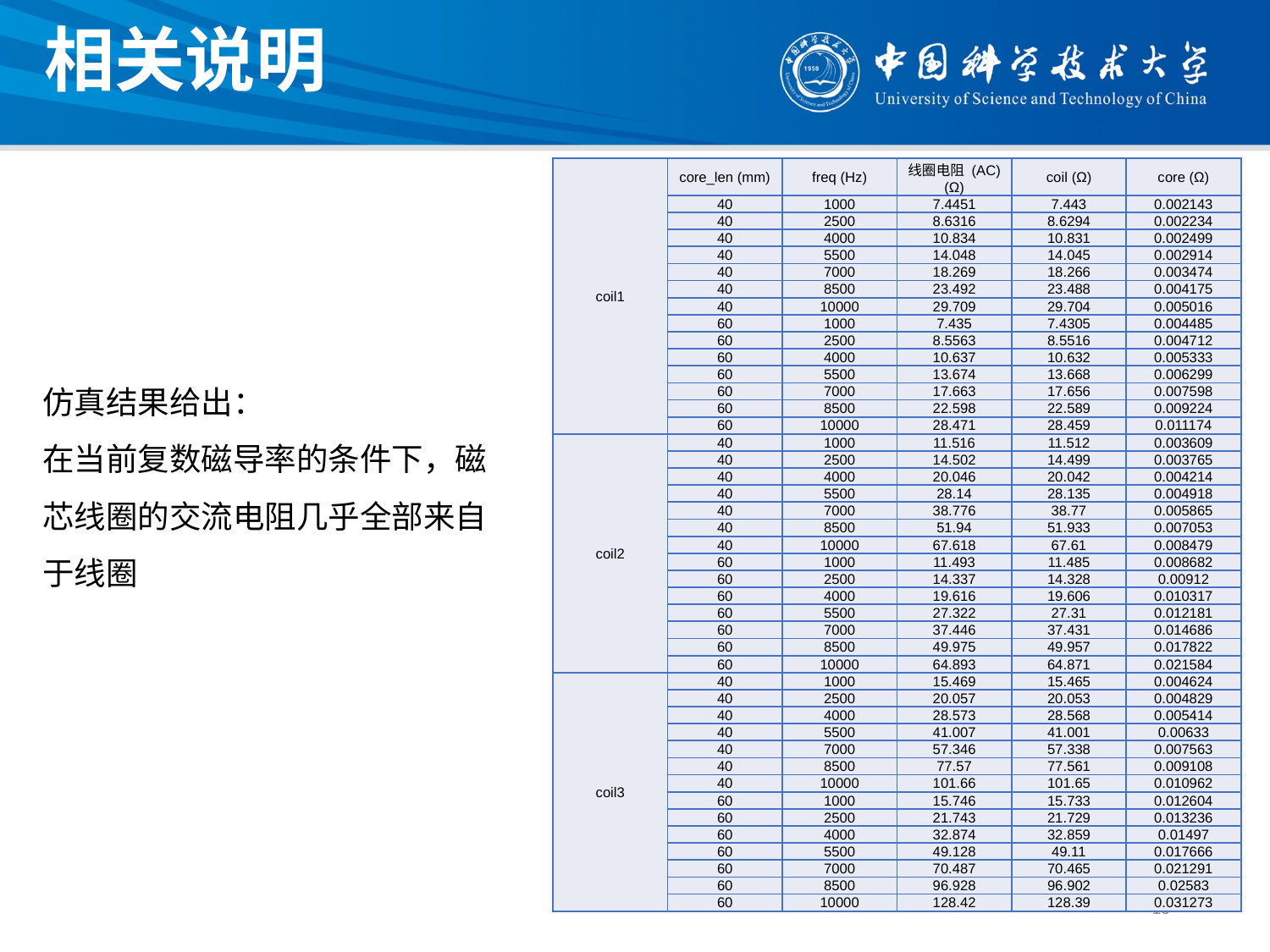

相关说明
| coil1 | core\_len (mm) | freq (Hz) | 线圈电阻 (AC) (Ω) | coil (Ω) | core (Ω) |
| --- | --- | --- | --- | --- | --- |
|  | 40 | 1000 | 7.4451 | 7.443 | 0.002143 |
|  | 40 | 2500 | 8.6316 | 8.6294 | 0.002234 |
|  | 40 | 4000 | 10.834 | 10.831 | 0.002499 |
|  | 40 | 5500 | 14.048 | 14.045 | 0.002914 |
|  | 40 | 7000 | 18.269 | 18.266 | 0.003474 |
|  | 40 | 8500 | 23.492 | 23.488 | 0.004175 |
|  | 40 | 10000 | 29.709 | 29.704 | 0.005016 |
|  | 60 | 1000 | 7.435 | 7.4305 | 0.004485 |
|  | 60 | 2500 | 8.5563 | 8.5516 | 0.004712 |
|  | 60 | 4000 | 10.637 | 10.632 | 0.005333 |
|  | 60 | 5500 | 13.674 | 13.668 | 0.006299 |
|  | 60 | 7000 | 17.663 | 17.656 | 0.007598 |
|  | 60 | 8500 | 22.598 | 22.589 | 0.009224 |
|  | 60 | 10000 | 28.471 | 28.459 | 0.011174 |
| coil2 | 40 | 1000 | 11.516 | 11.512 | 0.003609 |
|  | 40 | 2500 | 14.502 | 14.499 | 0.003765 |
|  | 40 | 4000 | 20.046 | 20.042 | 0.004214 |
|  | 40 | 5500 | 28.14 | 28.135 | 0.004918 |
|  | 40 | 7000 | 38.776 | 38.77 | 0.005865 |
|  | 40 | 8500 | 51.94 | 51.933 | 0.007053 |
|  | 40 | 10000 | 67.618 | 67.61 | 0.008479 |
|  | 60 | 1000 | 11.493 | 11.485 | 0.008682 |
|  | 60 | 2500 | 14.337 | 14.328 | 0.00912 |
|  | 60 | 4000 | 19.616 | 19.606 | 0.010317 |
|  | 60 | 5500 | 27.322 | 27.31 | 0.012181 |
|  | 60 | 7000 | 37.446 | 37.431 | 0.014686 |
|  | 60 | 8500 | 49.975 | 49.957 | 0.017822 |
|  | 60 | 10000 | 64.893 | 64.871 | 0.021584 |
| coil3 | 40 | 1000 | 15.469 | 15.465 | 0.004624 |
|  | 40 | 2500 | 20.057 | 20.053 | 0.004829 |
|  | 40 | 4000 | 28.573 | 28.568 | 0.005414 |
|  | 40 | 5500 | 41.007 | 41.001 | 0.00633 |
|  | 40 | 7000 | 57.346 | 57.338 | 0.007563 |
|  | 40 | 8500 | 77.57 | 77.561 | 0.009108 |
|  | 40 | 10000 | 101.66 | 101.65 | 0.010962 |
|  | 60 | 1000 | 15.746 | 15.733 | 0.012604 |
|  | 60 | 2500 | 21.743 | 21.729 | 0.013236 |
|  | 60 | 4000 | 32.874 | 32.859 | 0.01497 |
|  | 60 | 5500 | 49.128 | 49.11 | 0.017666 |
|  | 60 | 7000 | 70.487 | 70.465 | 0.021291 |
|  | 60 | 8500 | 96.928 | 96.902 | 0.02583 |
|  | 60 | 10000 | 128.42 | 128.39 | 0.031273 |
仿真结果给出：
在当前复数磁导率的条件下，磁芯线圈的交流电阻几乎全部来自于线圈
16